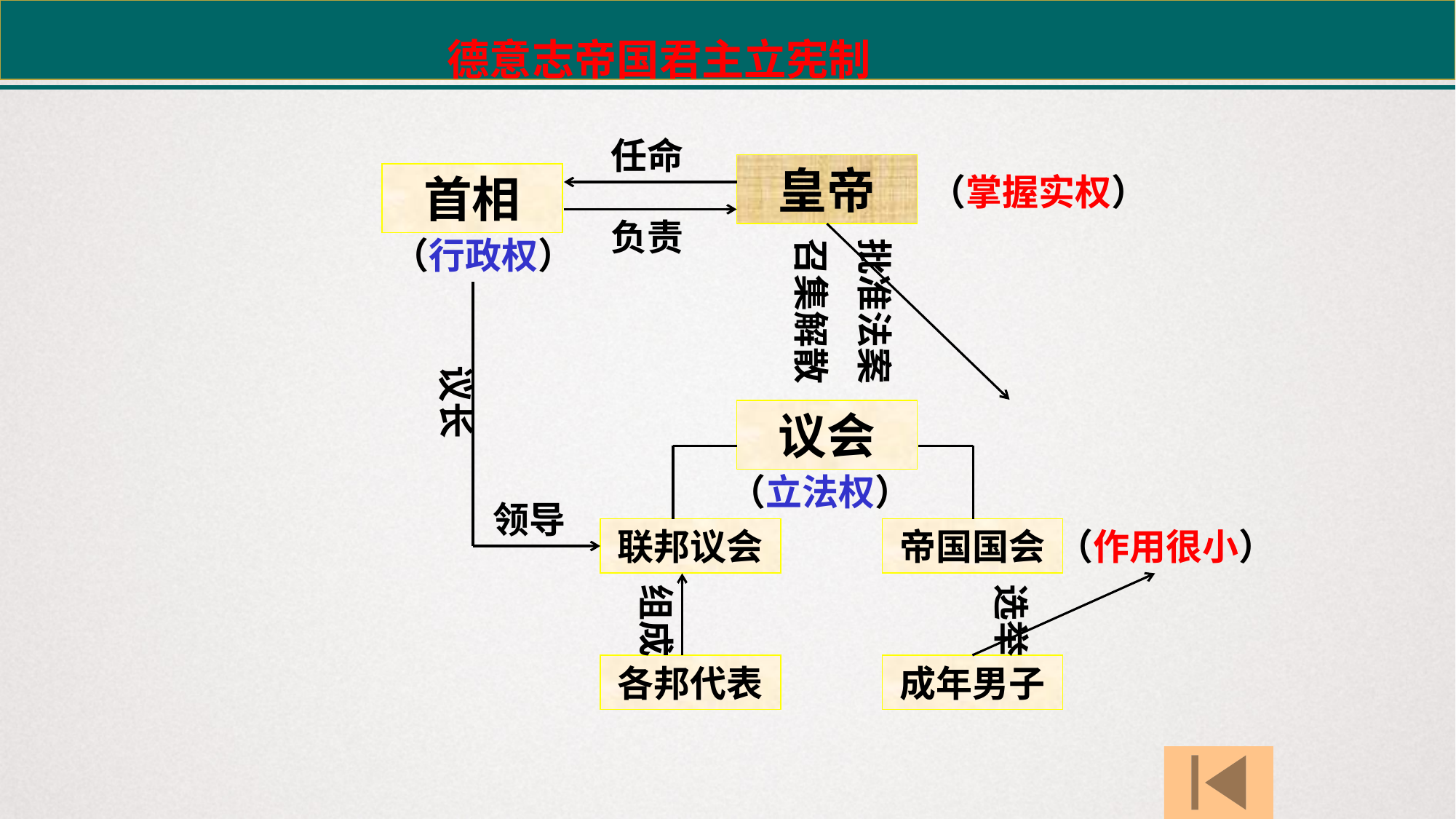

德意志帝国君主立宪制
任命
皇帝
首相
（掌握实权）
负责
（行政权）
召集解散
批准法案
议长
议会
（立法权）
领导
联邦议会
帝国国会
（作用很小）
组成
选举
各邦代表
成年男子